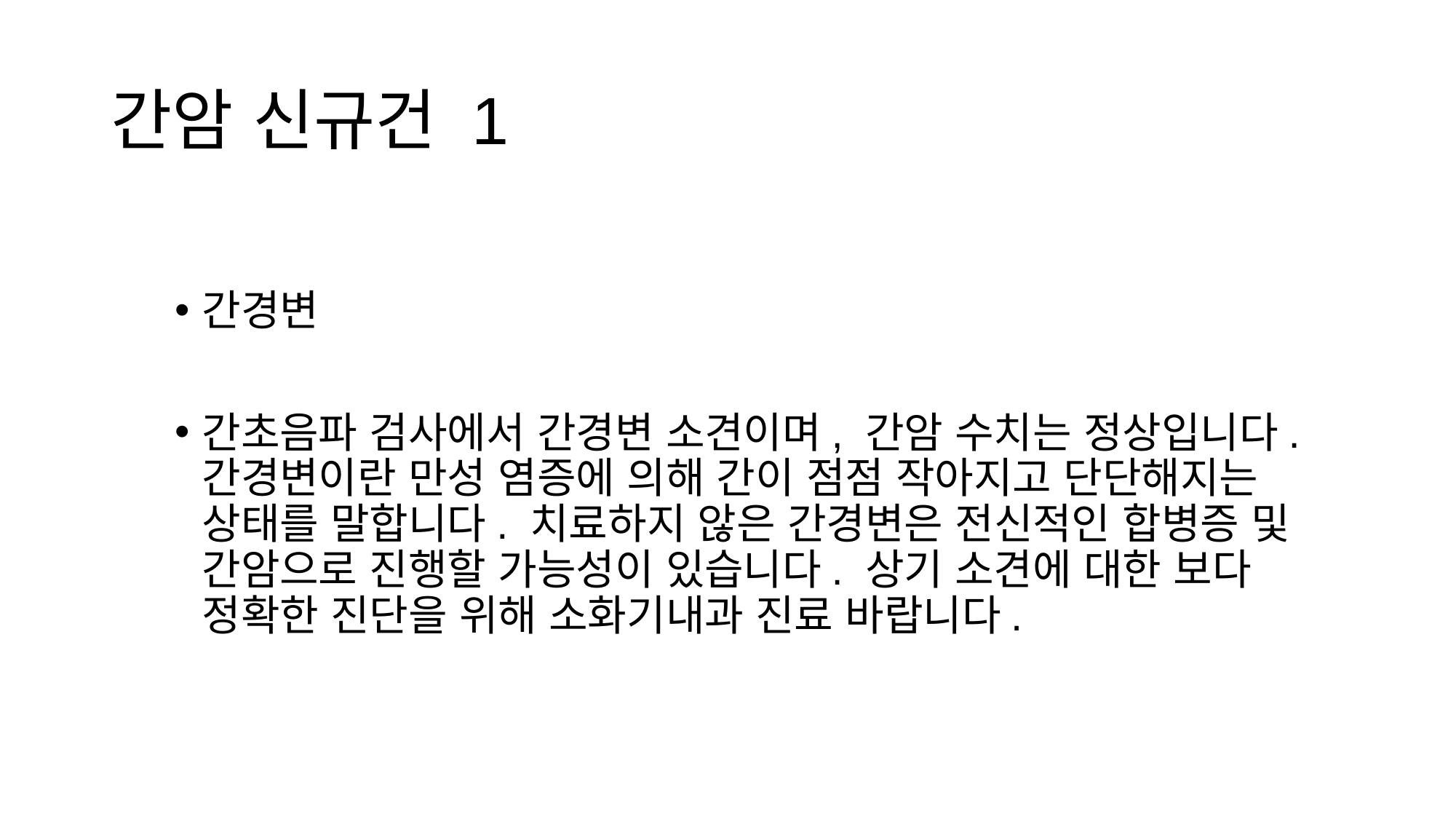

# 간암 신규건 1

간경변

간초음파 검사에서 간경변 소견이며, 간암 수치는 정상입니다. 간경변이란 만성 염증에 의해 간이 점점 작아지고 단단해지는 상태를 말합니다. 치료하지 않은 간경변은 전신적인 합병증 및 간암으로 진행할 가능성이 있습니다. 상기 소견에 대한 보다 정확한 진단을 위해 소화기내과 진료 바랍니다.